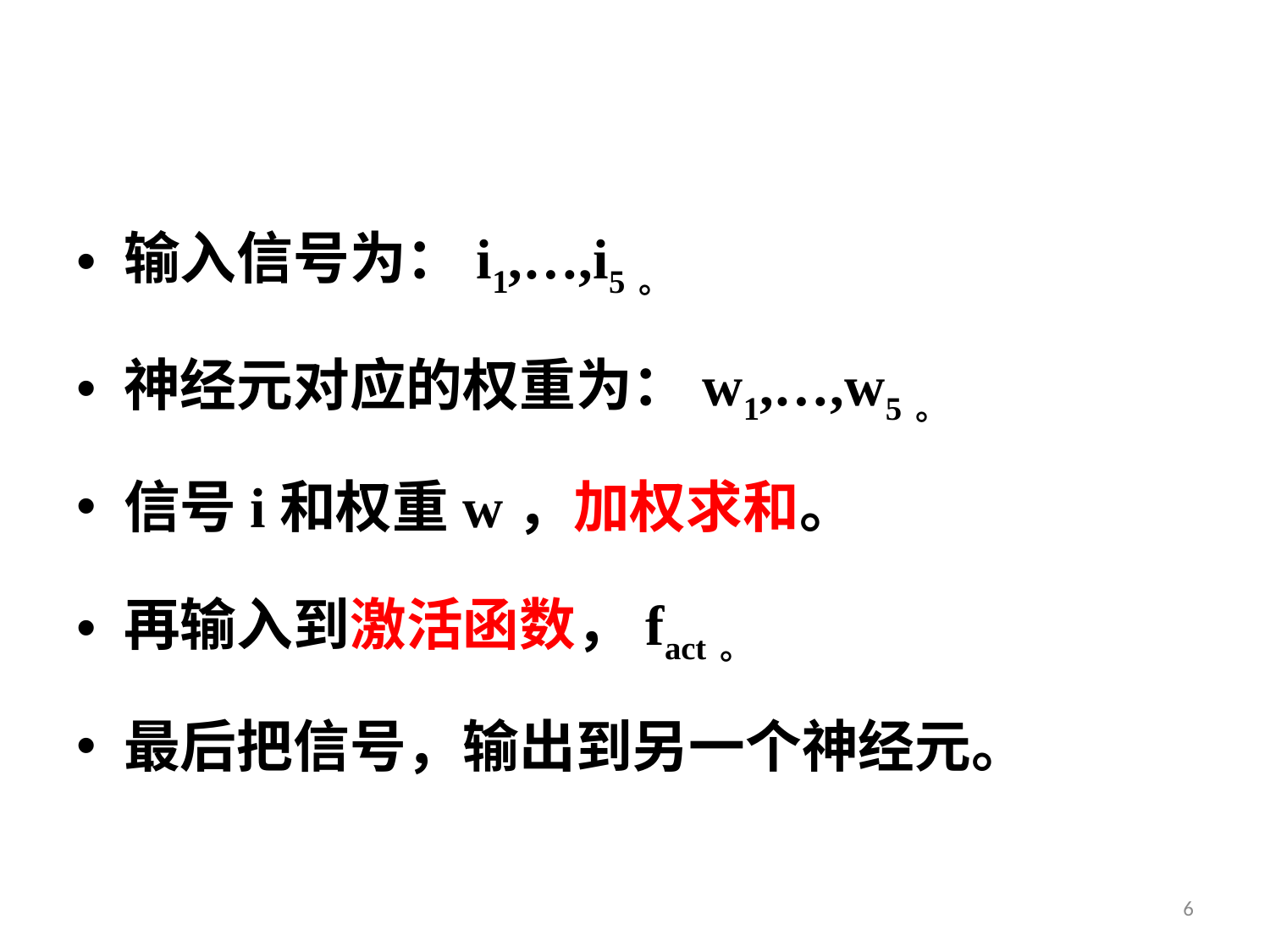

输入信号为：i1,…,i5。
神经元对应的权重为：w1,…,w5。
信号i和权重w，加权求和。
再输入到激活函数，fact。
最后把信号，输出到另一个神经元。

6